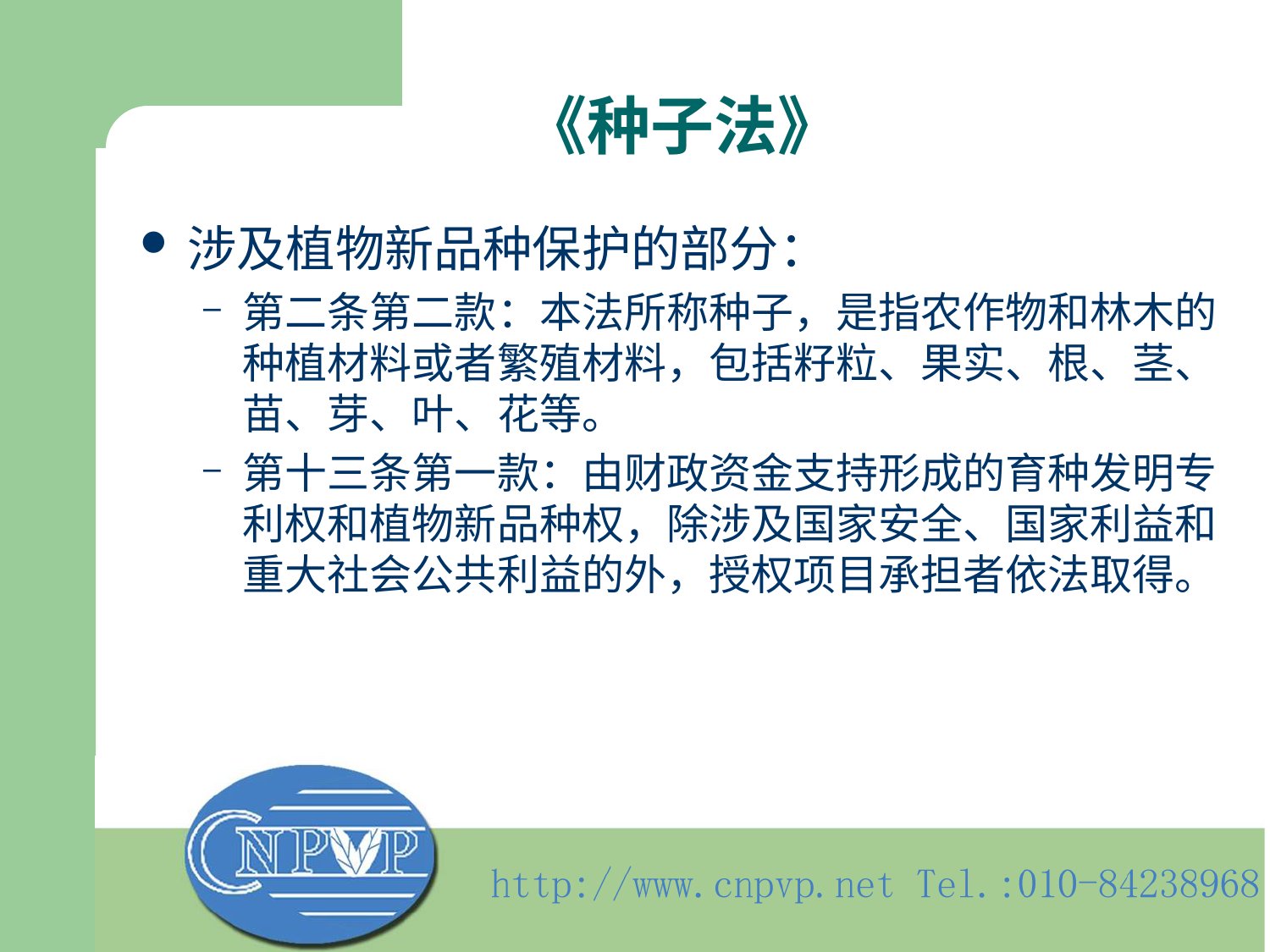

# 《种子法》
涉及植物新品种保护的部分：
第二条第二款：本法所称种子，是指农作物和林木的种植材料或者繁殖材料，包括籽粒、果实、根、茎、苗、芽、叶、花等。
第十三条第一款：由财政资金支持形成的育种发明专利权和植物新品种权，除涉及国家安全、国家利益和重大社会公共利益的外，授权项目承担者依法取得。